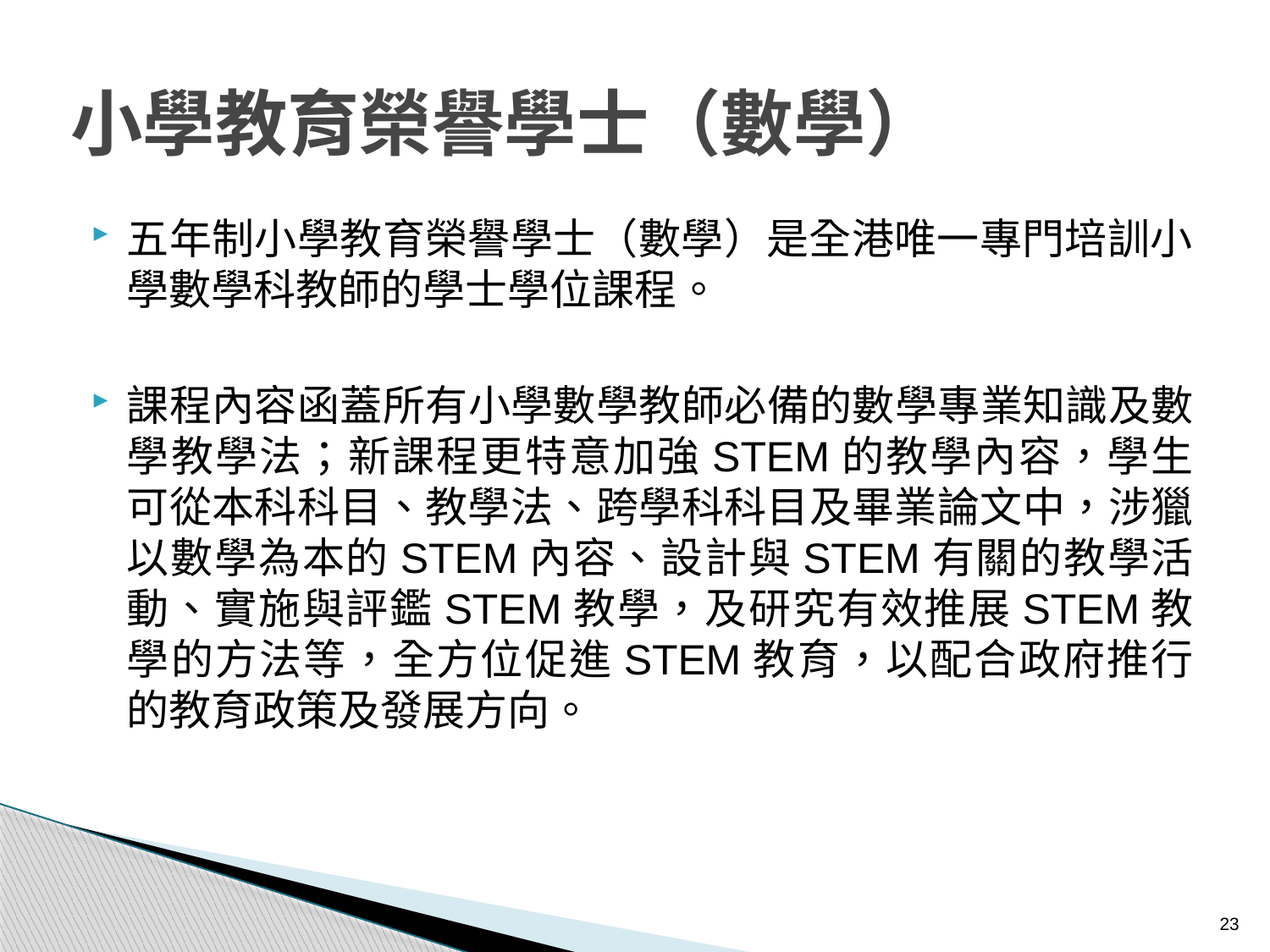

小學教育榮譽學士（數學）
五年制小學教育榮譽學士（數學）是全港唯一專門培訓小學數學科教師的學士學位課程。

課程內容函蓋所有小學數學教師必備的數學專業知識及數學教學法；新課程更特意加強STEM的教學內容，學生可從本科科目、教學法、跨學科科目及畢業論文中，涉獵以數學為本的STEM內容、設計與STEM有關的教學活動、實施與評鑑STEM教學，及研究有效推展STEM教學的方法等，全方位促進STEM教育，以配合政府推行的教育政策及發展方向。

23